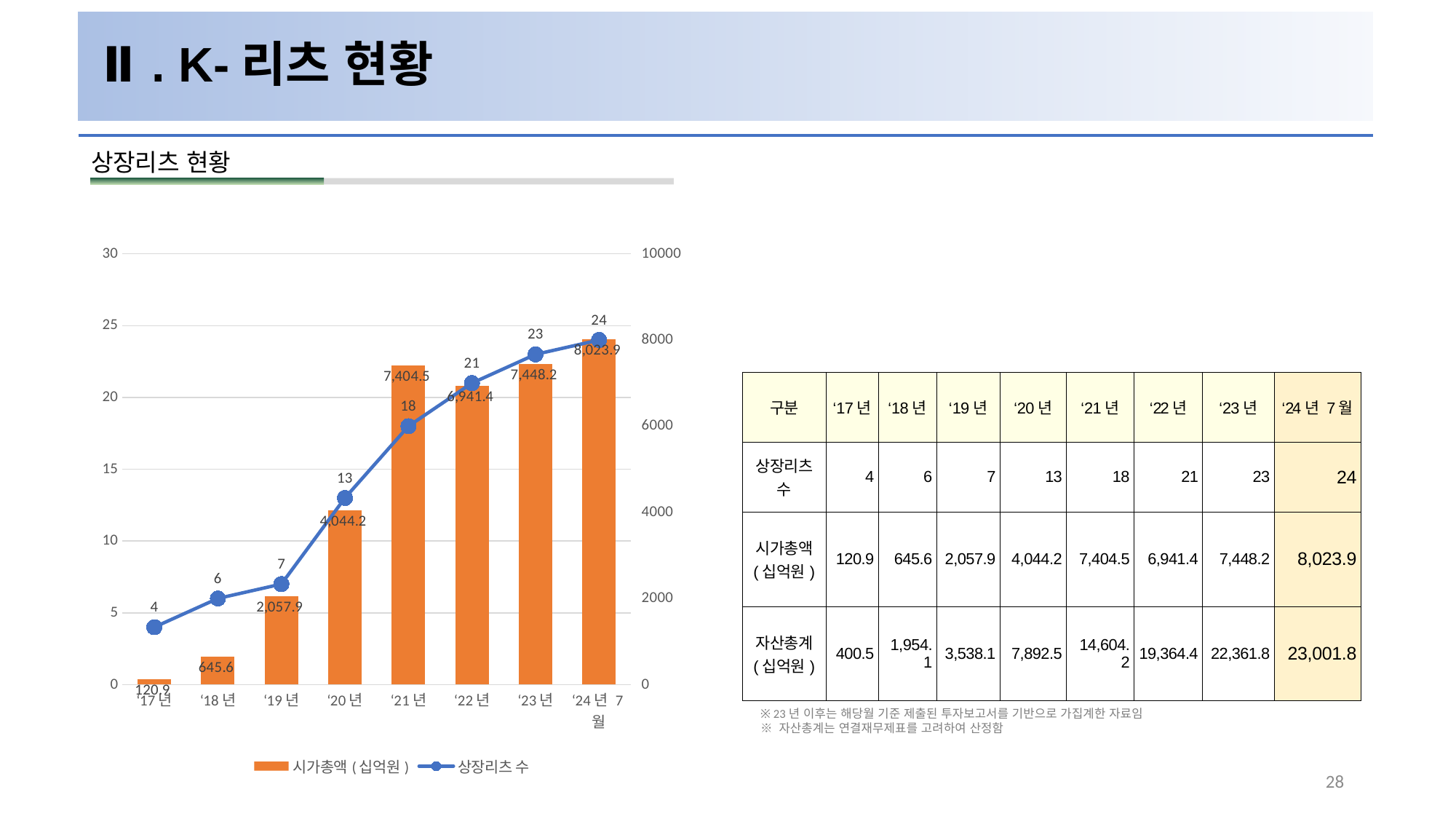

Ⅱ. K-리츠 현황
상장리츠 현황

### Chart

| Category | 시가총액(십억원) | 상장리츠 수 |
|---|---|---|
| ‘17년 | 120.9 | 4.0 |
| ‘18년 | 645.6 | 6.0 |
| ‘19년 | 2057.9 | 7.0 |
| ‘20년 | 4044.2 | 13.0 |
| ‘21년 | 7404.5 | 18.0 |
| ‘22년 | 6941.4 | 21.0 |
| ‘23년 | 7448.2 | 23.0 |
| ‘24년 7월 | 8023.9 | 24.0 |
| 구분 | ‘17년 | ‘18년 | ‘19년 | ‘20년 | ‘21년 | ‘22년 | ‘23년 | ‘24년 7월 |
| --- | --- | --- | --- | --- | --- | --- | --- | --- |
| 상장리츠 수 | 4 | 6 | 7 | 13 | 18 | 21 | 23 | 24 |
| 시가총액 (십억원) | 120.9 | 645.6 | 2,057.9 | 4,044.2 | 7,404.5 | 6,941.4 | 7,448.2 | 8,023.9 |
| 자산총계 (십억원) | 400.5 | 1,954.1 | 3,538.1 | 7,892.5 | 14,604.2 | 19,364.4 | 22,361.8 | 23,001.8 |
※ 23년 이후는 해당월 기준 제출된 투자보고서를 기반으로 가집계한 자료임
※ 자산총계는 연결재무제표를 고려하여 산정함
28